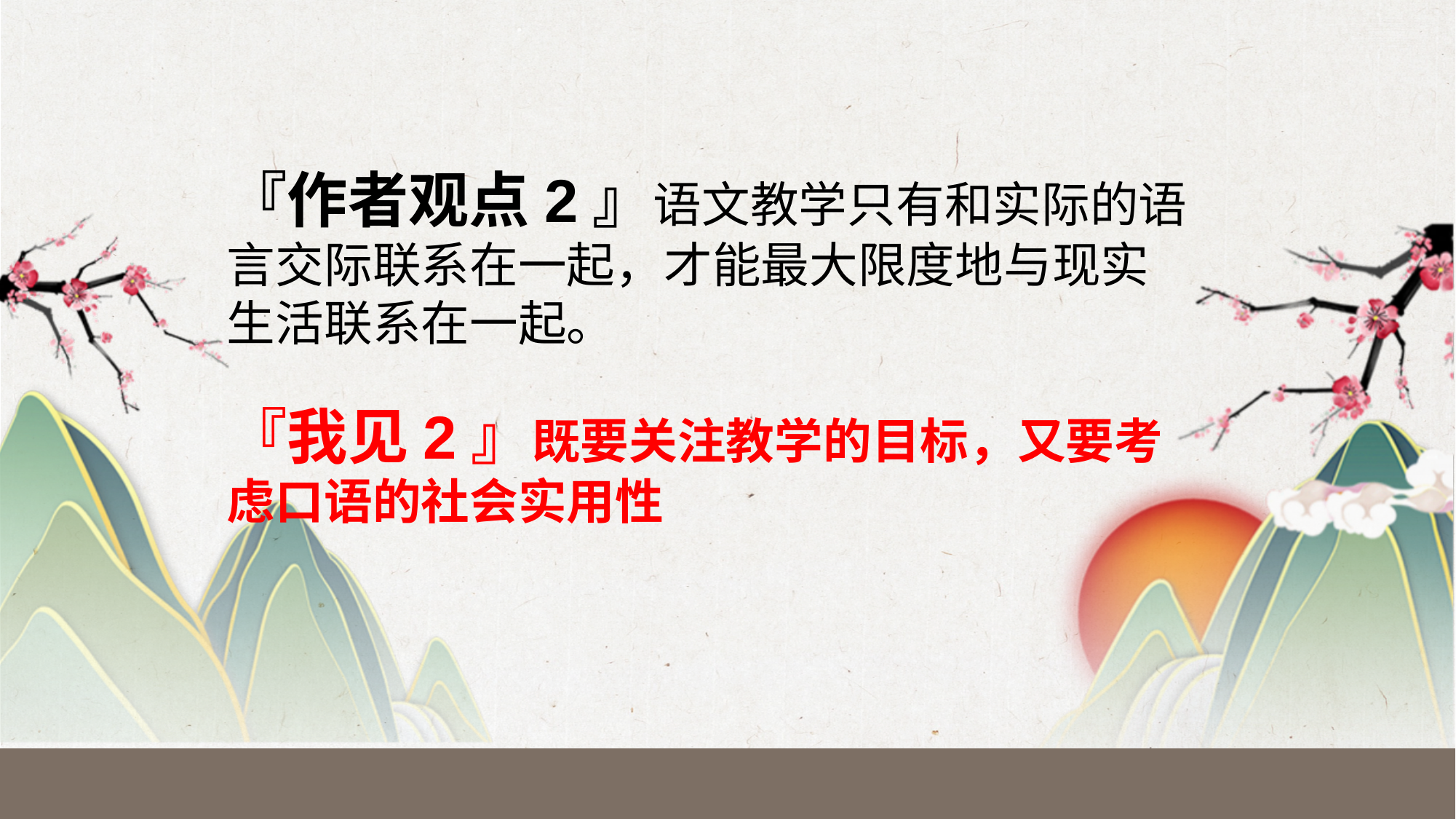

『作者观点2』语文教学只有和实际的语言交际联系在一起，才能最大限度地与现实生活联系在一起。
『我见2』既要关注教学的目标，又要考虑口语的社会实用性